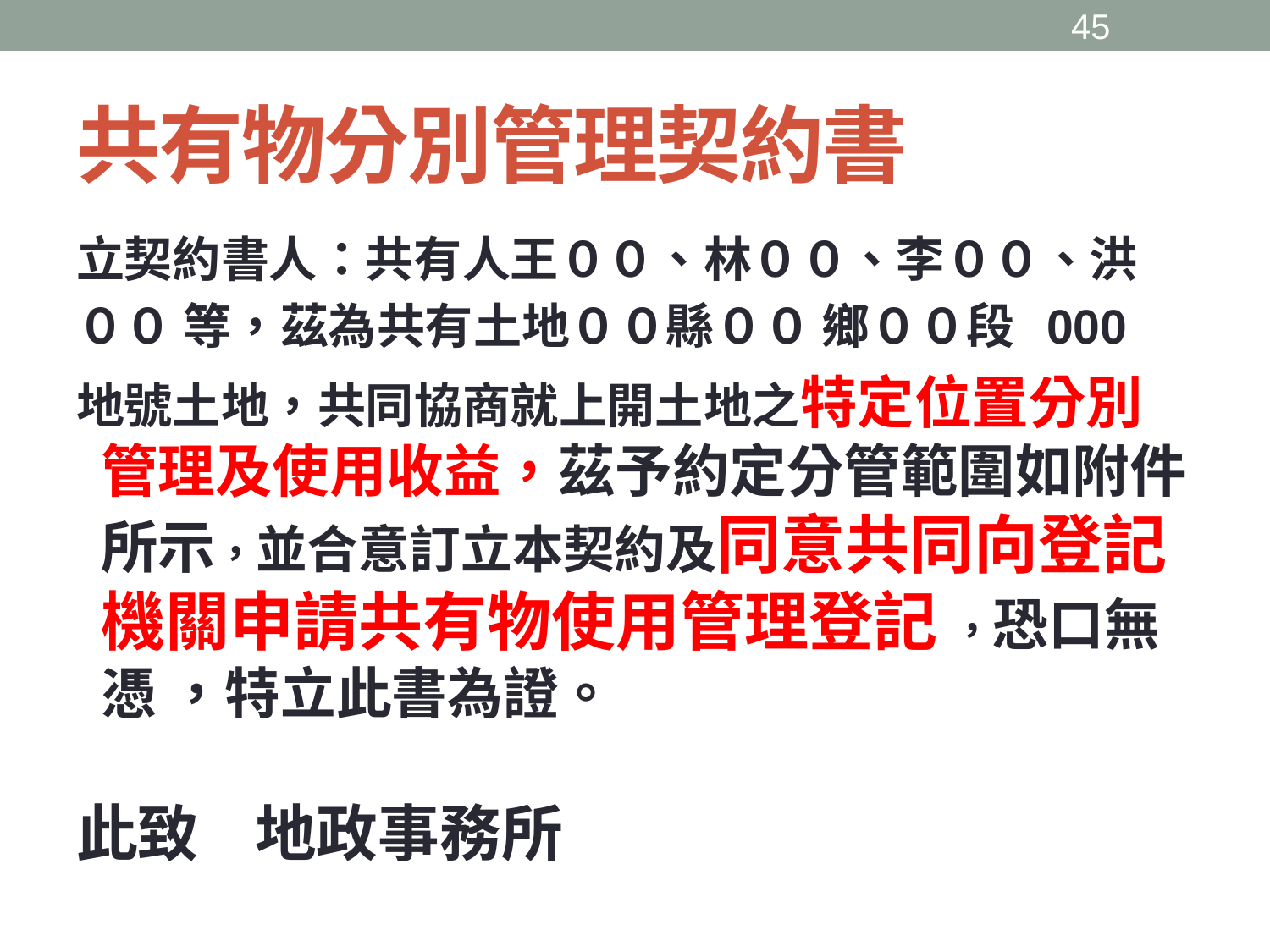

45
# 共有物分別管理契約書
立契約書人：共有人王００、林００、李００、洪
００ 等，茲為共有土地００縣００ 鄉００段  000
地號土地，共同協商就上開土地之特定位置分別管理及使用收益，茲予約定分管範圍如附件所示，並合意訂立本契約及同意共同向登記機關申請共有物使用管理登記 ，恐口無憑 ，特立此書為證。

此致    地政事務所